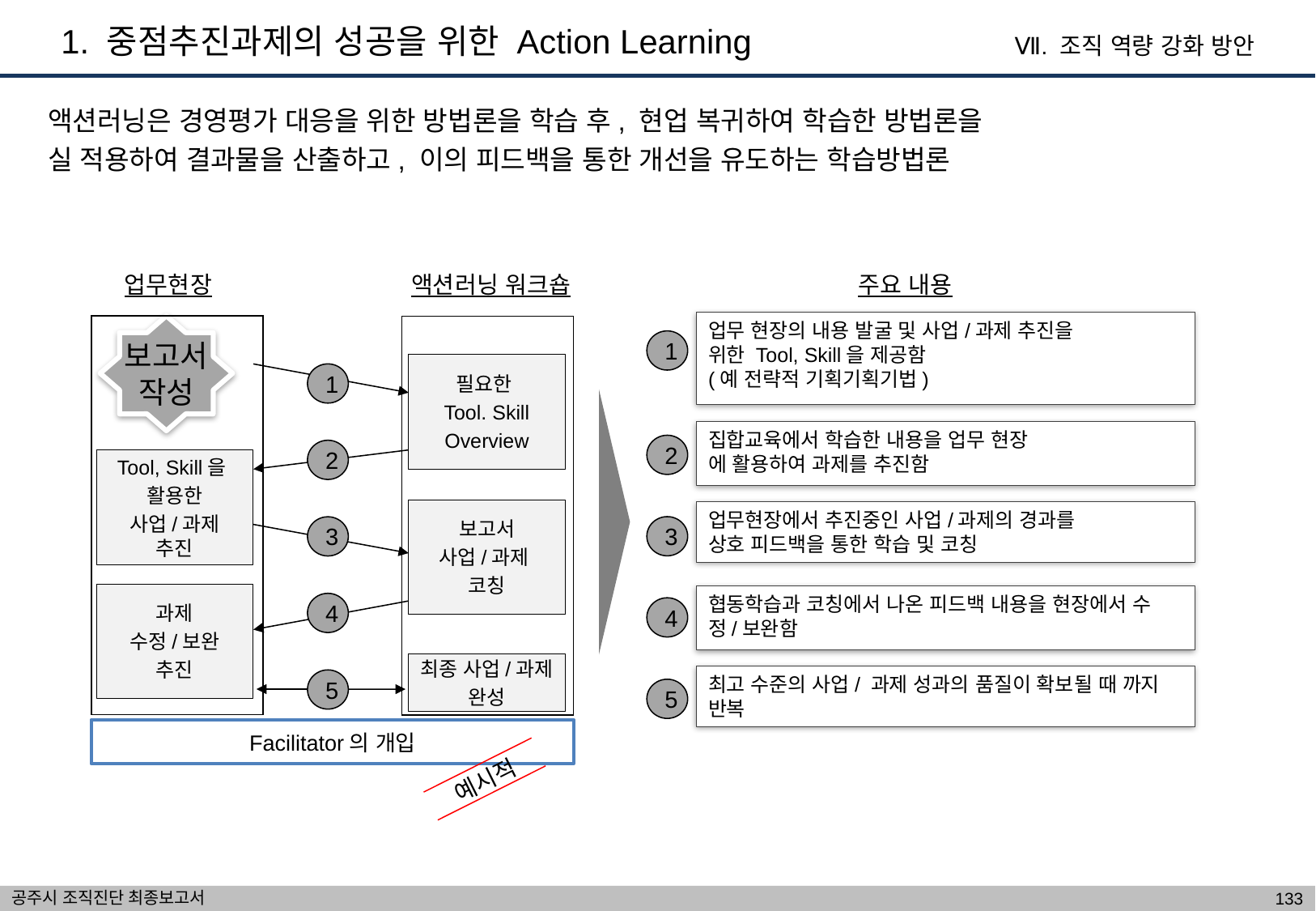

1. 중점추진과제의 성공을 위한 Action Learning
Ⅶ. 조직 역량 강화 방안
액션러닝은 경영평가 대응을 위한 방법론을 학습 후, 현업 복귀하여 학습한 방법론을
실 적용하여 결과물을 산출하고, 이의 피드백을 통한 개선을 유도하는 학습방법론
업무현장
액션러닝 워크숍
주요 내용
업무 현장의 내용 발굴 및 사업/과제 추진을
위한 Tool, Skill을 제공함
(예 전략적 기획기획기법)

보고서
작성

1
필요한
Tool. Skill
Overview

1
집합교육에서 학습한 내용을 업무 현장
에 활용하여 과제를 추진함
2
2
Tool, Skill을
활용한
사업/과제
추진

보고서
사업/과제
코칭
업무현장에서 추진중인 사업/과제의 경과를
상호 피드백을 통한 학습 및 코칭

3
3

과제
수정/보완
추진
협동학습과 코칭에서 나온 피드백 내용을 현장에서 수정/보완함
4
4

최종 사업/과제
완성
최고 수준의 사업/ 과제 성과의 품질이 확보될 때 까지 반복
5
5

Facilitator의 개입
예시적